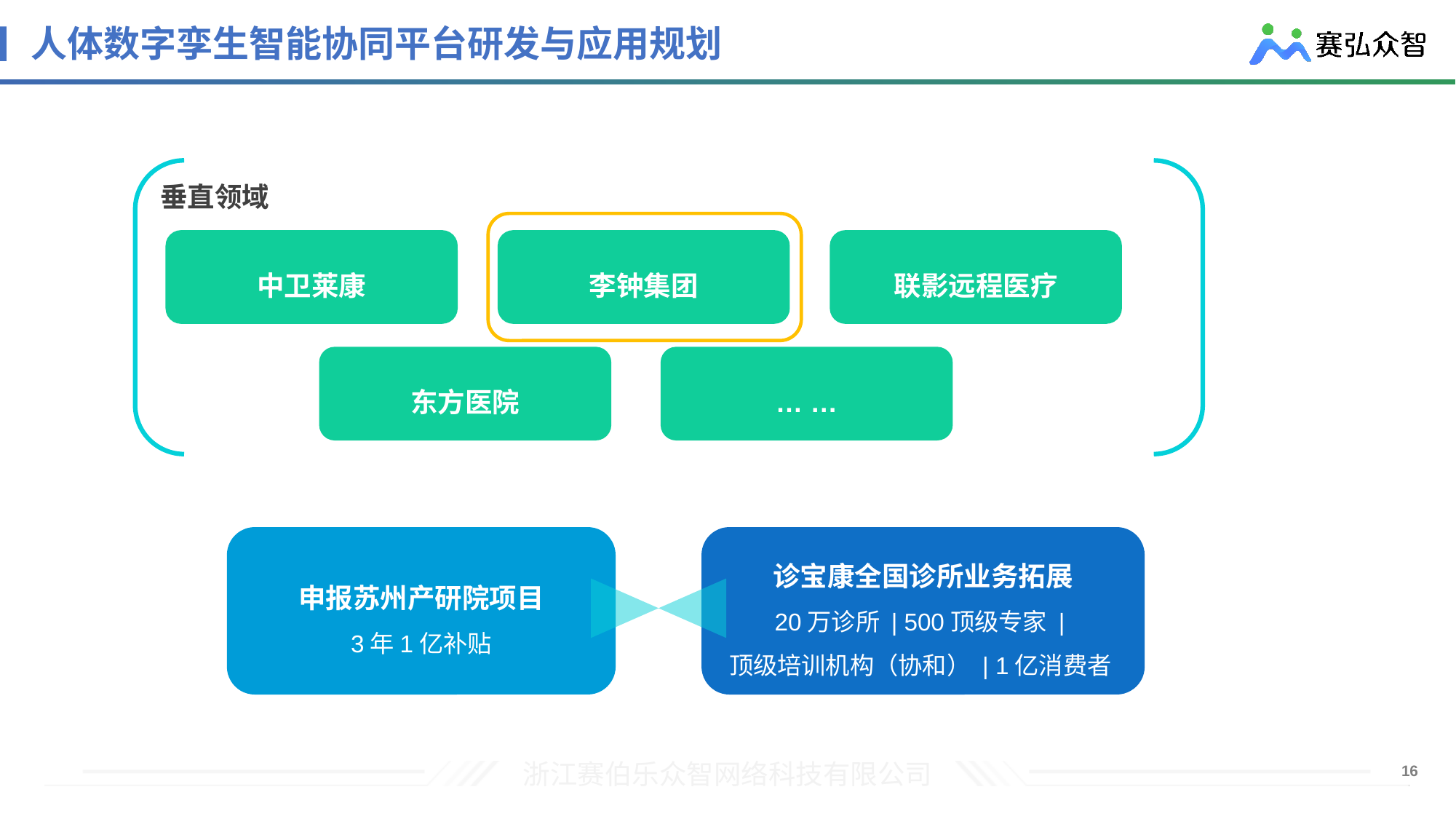

# 人体数字孪生智能协同平台研发与应用规划
垂直领域

中卫莱康
李钟集团
联影远程医疗
东方医院
… …
申报苏州产研院项目
3年1亿补贴
诊宝康全国诊所业务拓展
20万诊所 | 500顶级专家 |
顶级培训机构（协和） | 1亿消费者

研发经费
基层市场